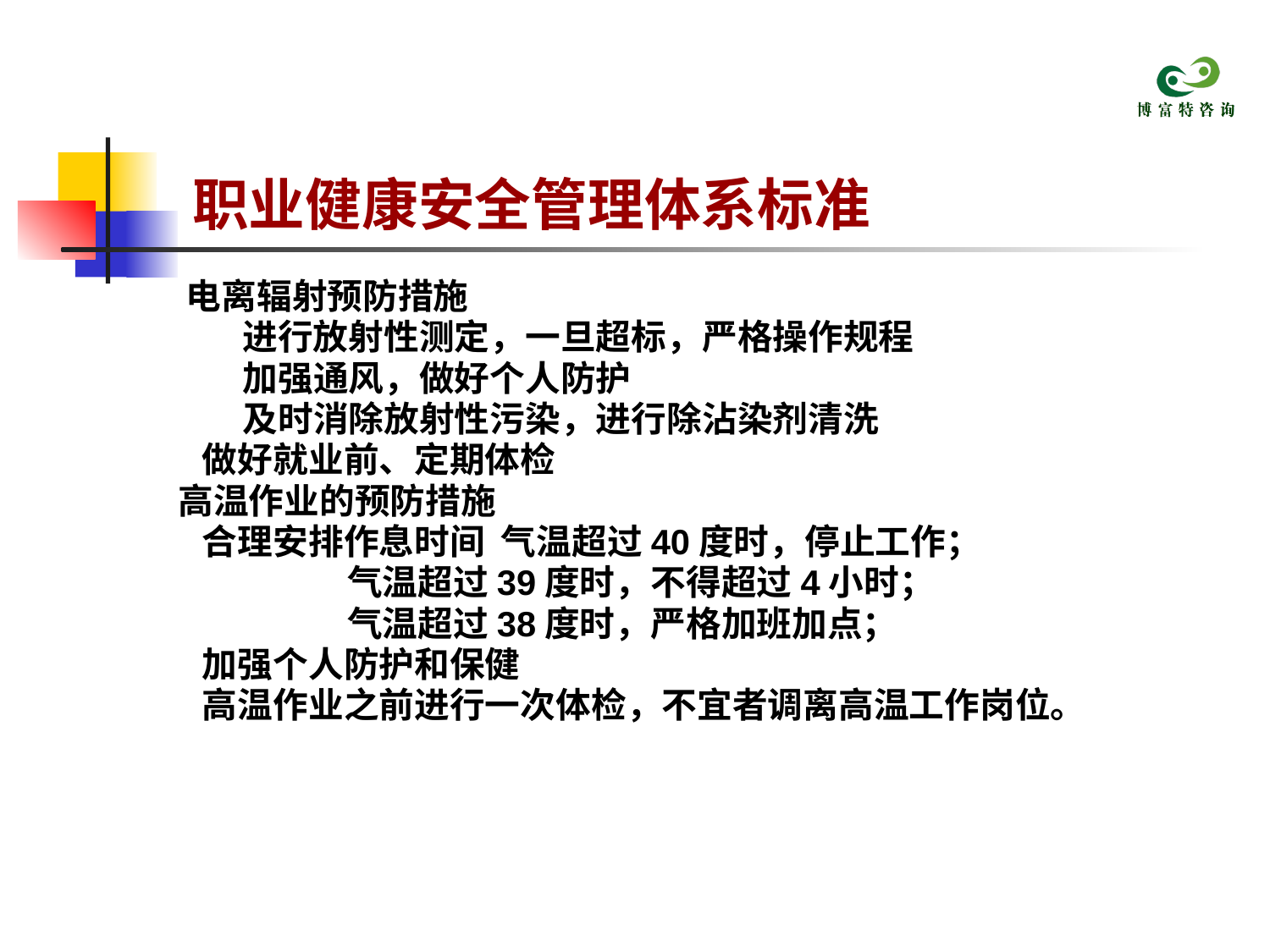

# 职业健康安全管理体系标准
     电离辐射预防措施
            进行放射性测定，一旦超标，严格操作规程
            加强通风，做好个人防护
            及时消除放射性污染，进行除沾染剂清洗
       做好就业前、定期体检
    高温作业的预防措施
       合理安排作息时间  气温超过40度时，停止工作；
                         气温超过39度时，不得超过4小时；
                         气温超过38度时，严格加班加点；
       加强个人防护和保健
       高温作业之前进行一次体检，不宜者调离高温工作岗位。

119